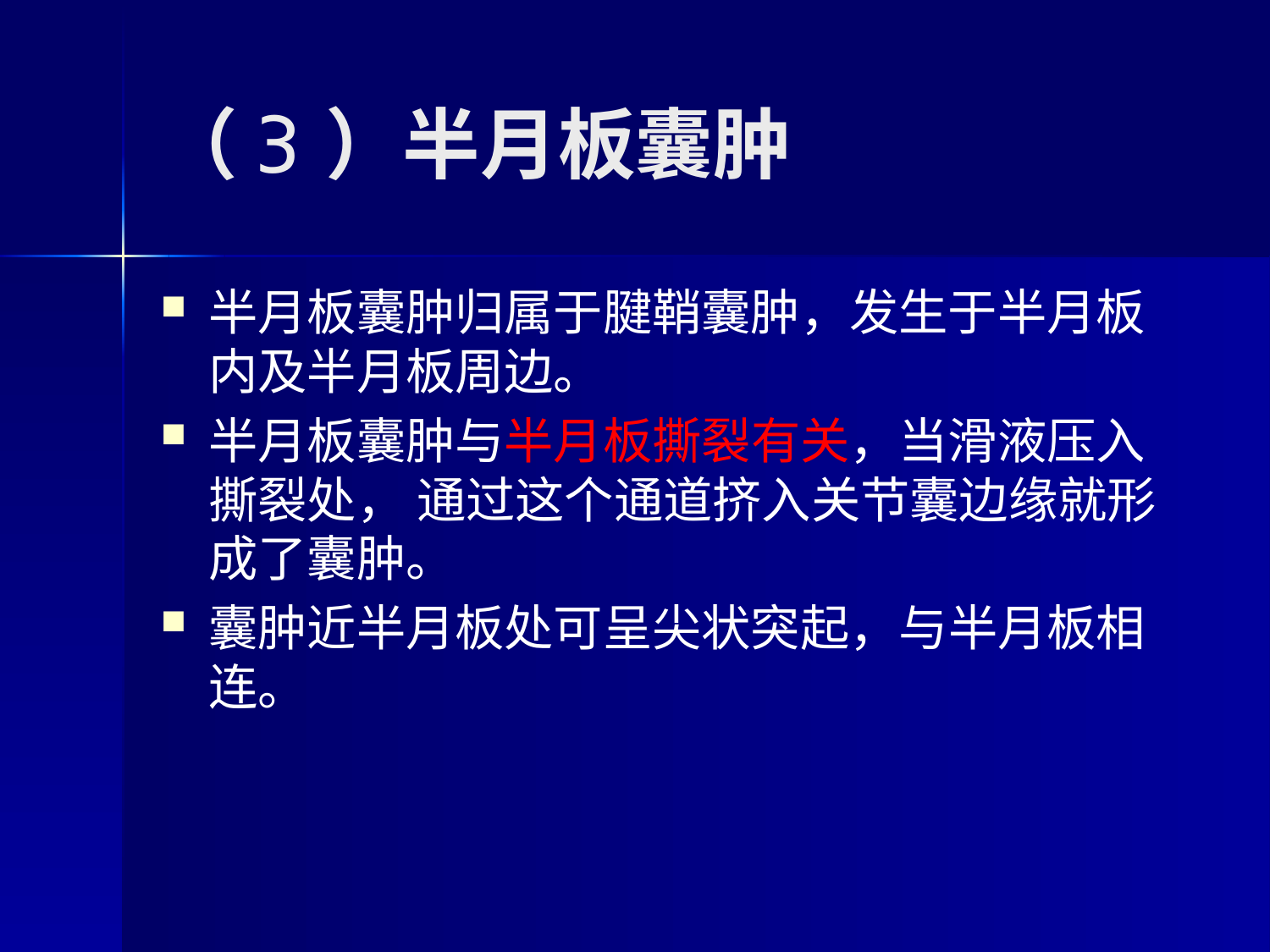

（3）半月板囊肿
半月板囊肿归属于腱鞘囊肿，发生于半月板内及半月板周边。
半月板囊肿与半月板撕裂有关，当滑液压入撕裂处， 通过这个通道挤入关节囊边缘就形成了囊肿。
囊肿近半月板处可呈尖状突起，与半月板相连。